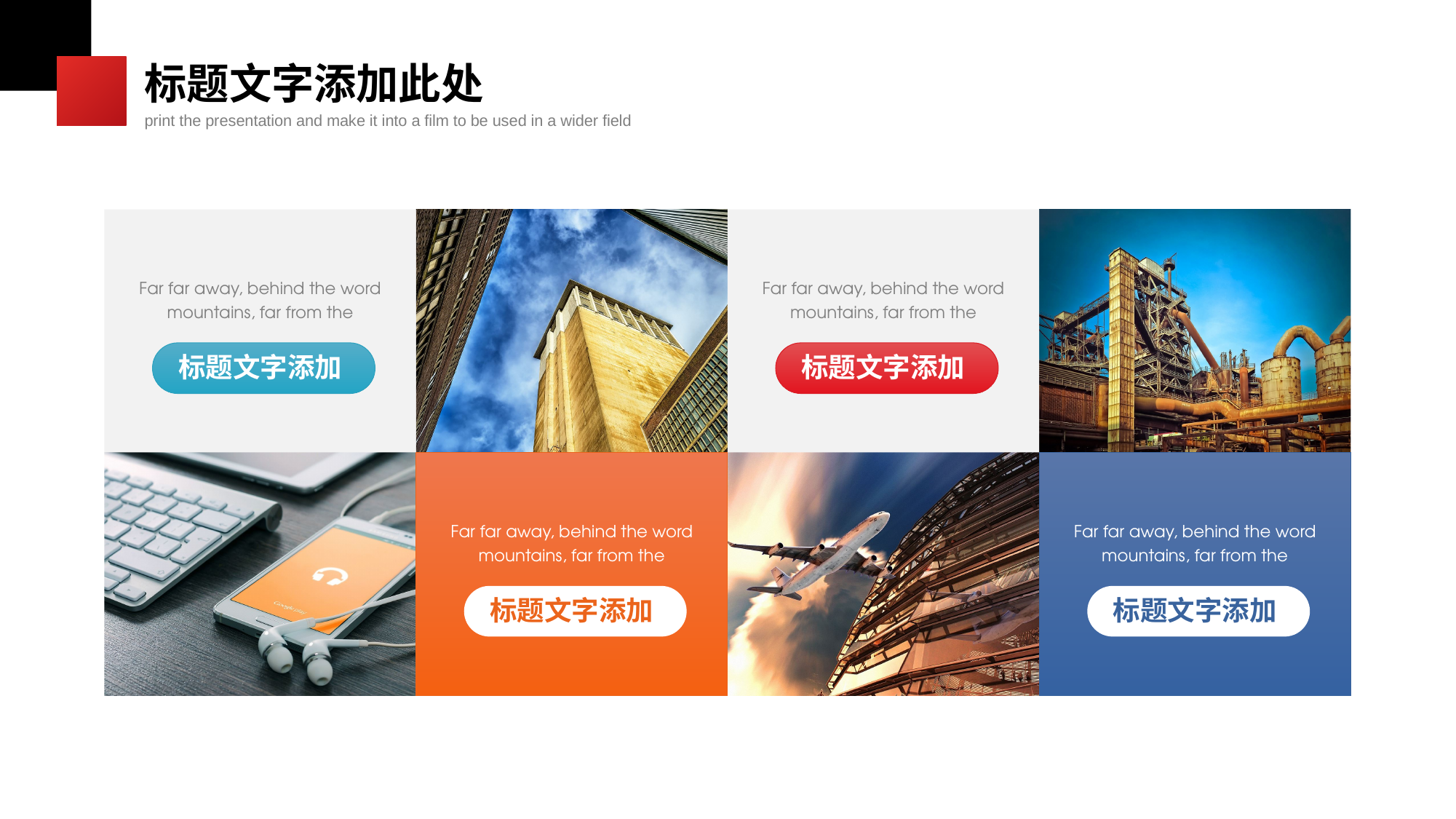

标题文字添加此处
print the presentation and make it into a film to be used in a wider field

Far far away, behind the word mountains, far from the

标题文字添加

Far far away, behind the word mountains, far from the

标题文字添加

Far far away, behind the word mountains, far from the

标题文字添加

Far far away, behind the word mountains, far from the

标题文字添加